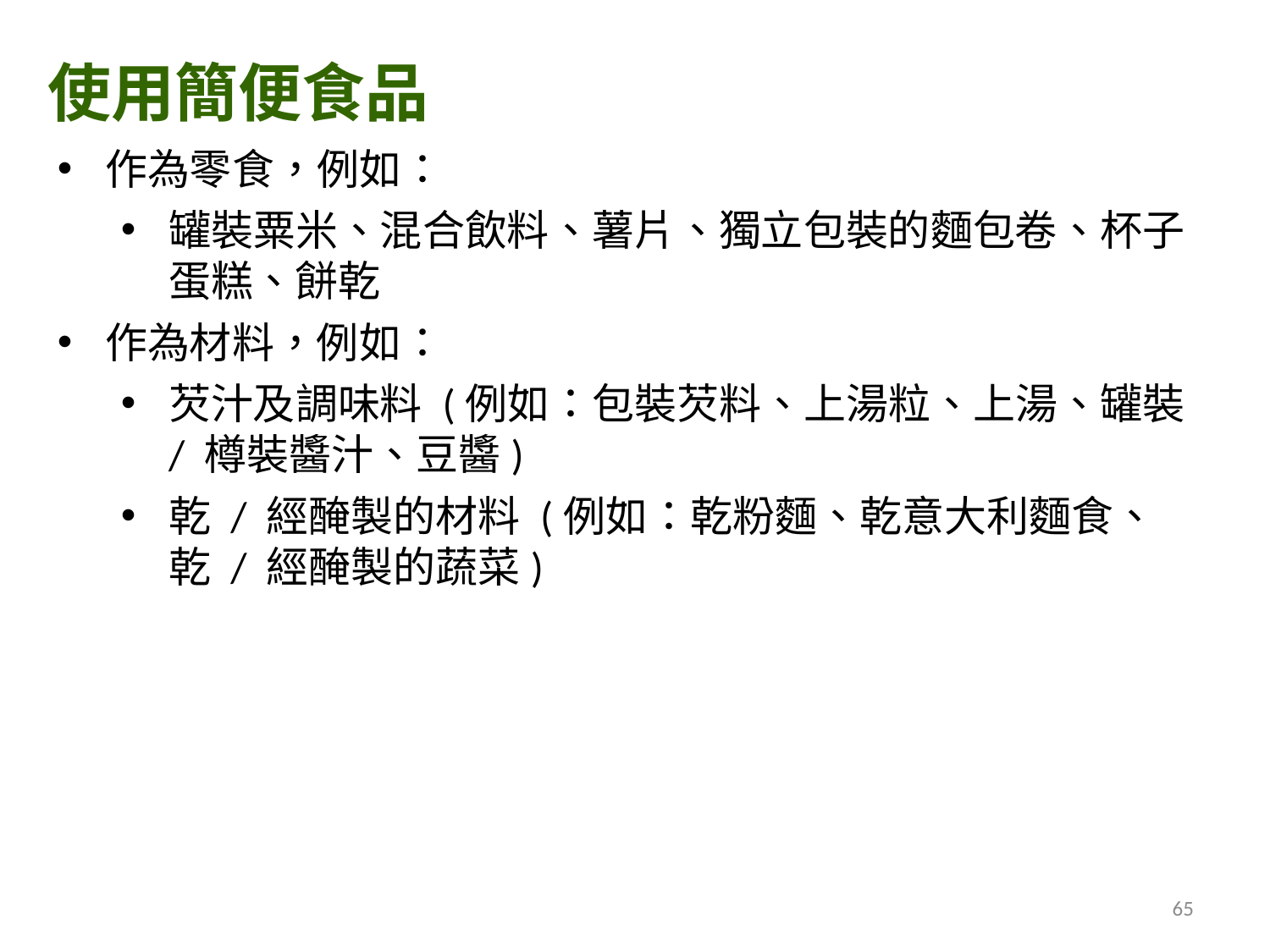

使用簡便食品
作為零食，例如：
罐裝粟米、混合飲料、薯片、獨立包裝的麵包卷、杯子蛋糕、餅乾
作為材料，例如：
芡汁及調味料 (例如：包裝芡料、上湯粒、上湯、罐裝 / 樽裝醬汁、豆醬)
乾 / 經醃製的材料 (例如：乾粉麵、乾意大利麵食、乾 / 經醃製的蔬菜)
65